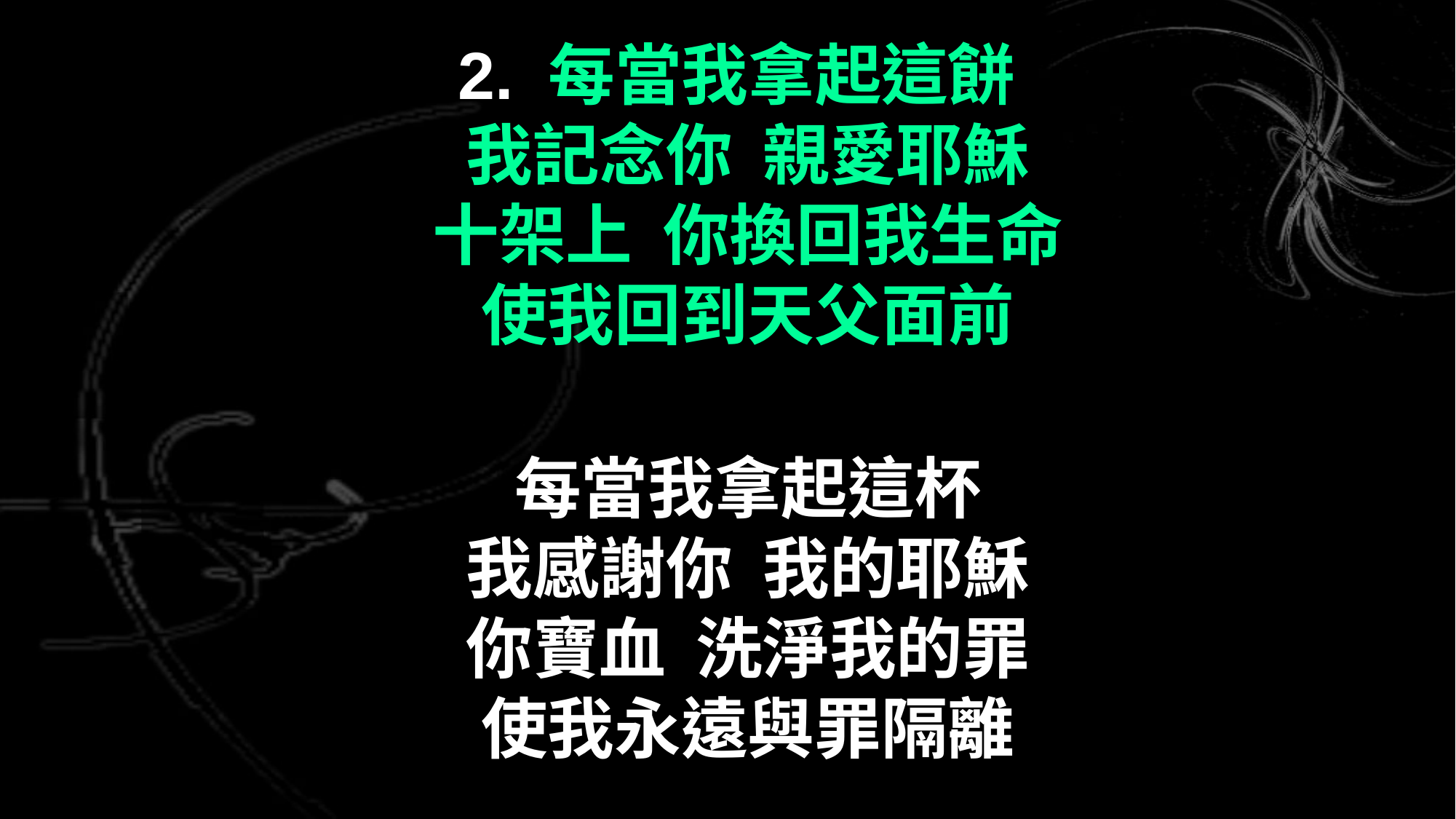

2. 每當我拿起這餅
我記念你  親愛耶穌
十架上  你換回我生命
使我回到天父面前
每當我拿起這杯
我感謝你  我的耶穌
你寶血  洗淨我的罪
使我永遠與罪隔離